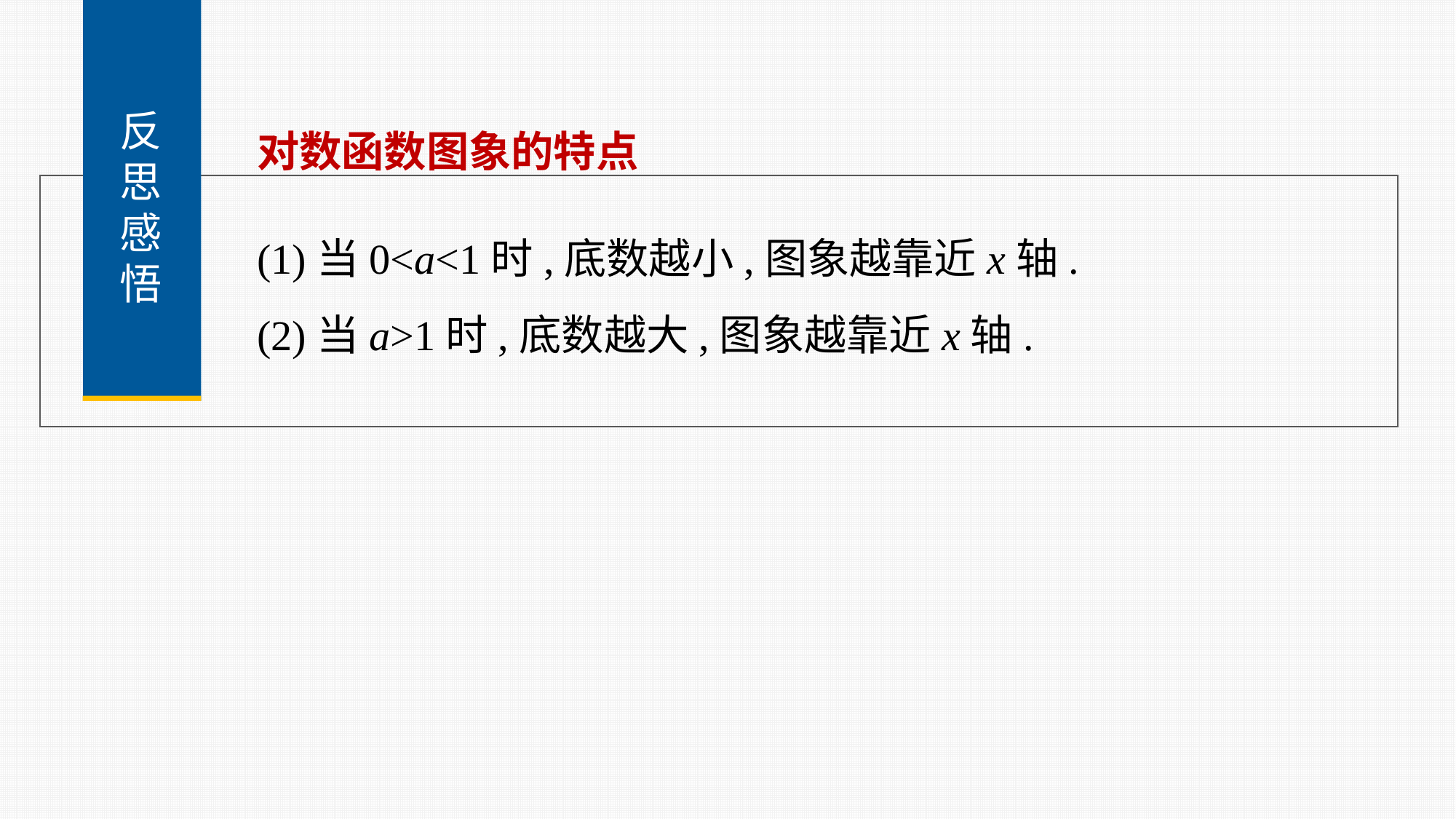

反
思
感
悟

对数函数图象的特点

(1)当0<a<1时,底数越小,图象越靠近x轴.
(2)当a>1时,底数越大,图象越靠近x轴.